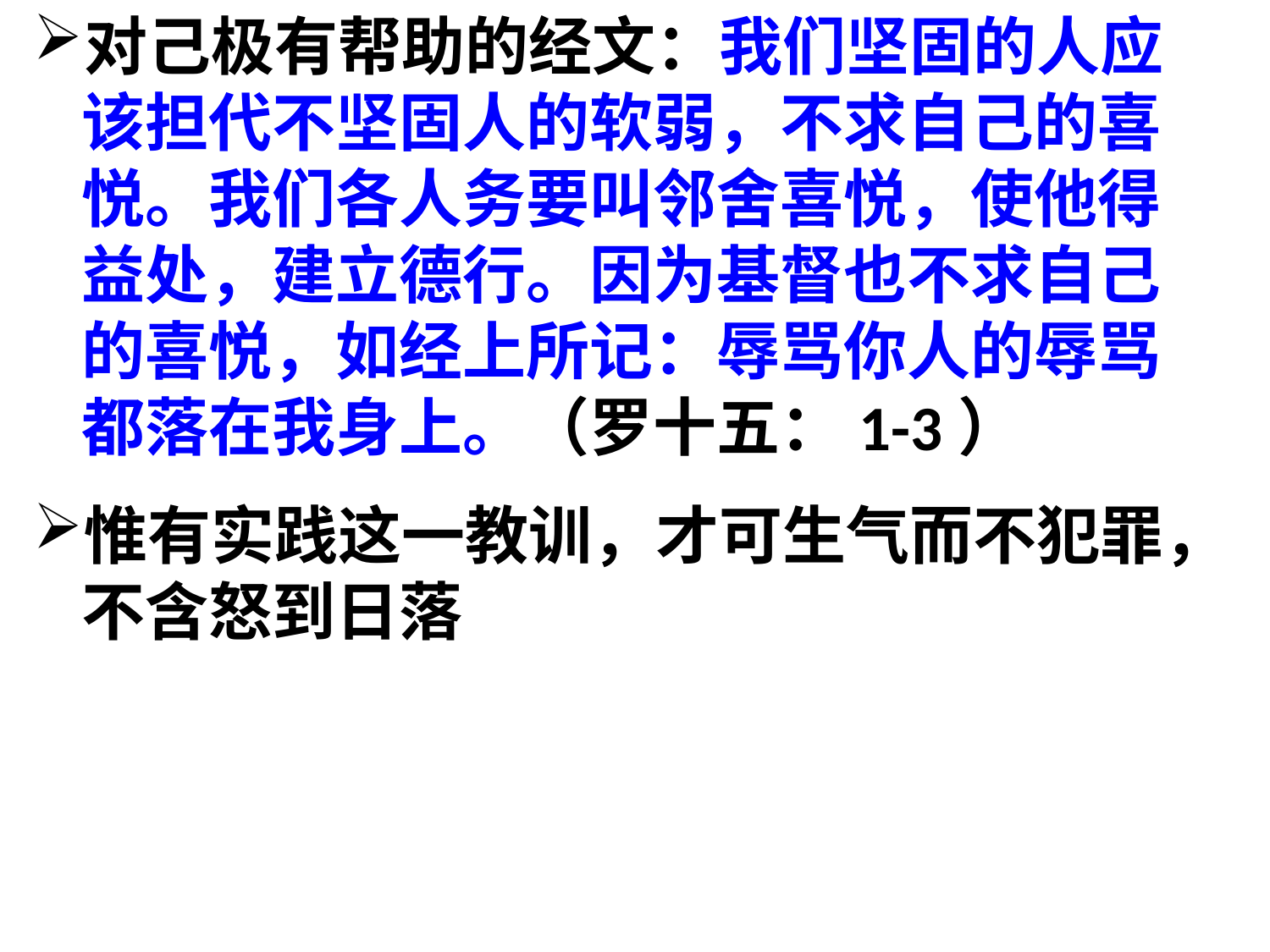

对己极有帮助的经文：我们坚固的人应该担代不坚固人的软弱，不求自己的喜悦。我们各人务要叫邻舍喜悦，使他得益处，建立德行。因为基督也不求自己的喜悦，如经上所记：辱骂你人的辱骂都落在我身上。（罗十五：1-3）

惟有实践这一教训，才可生气而不犯罪，不含怒到日落